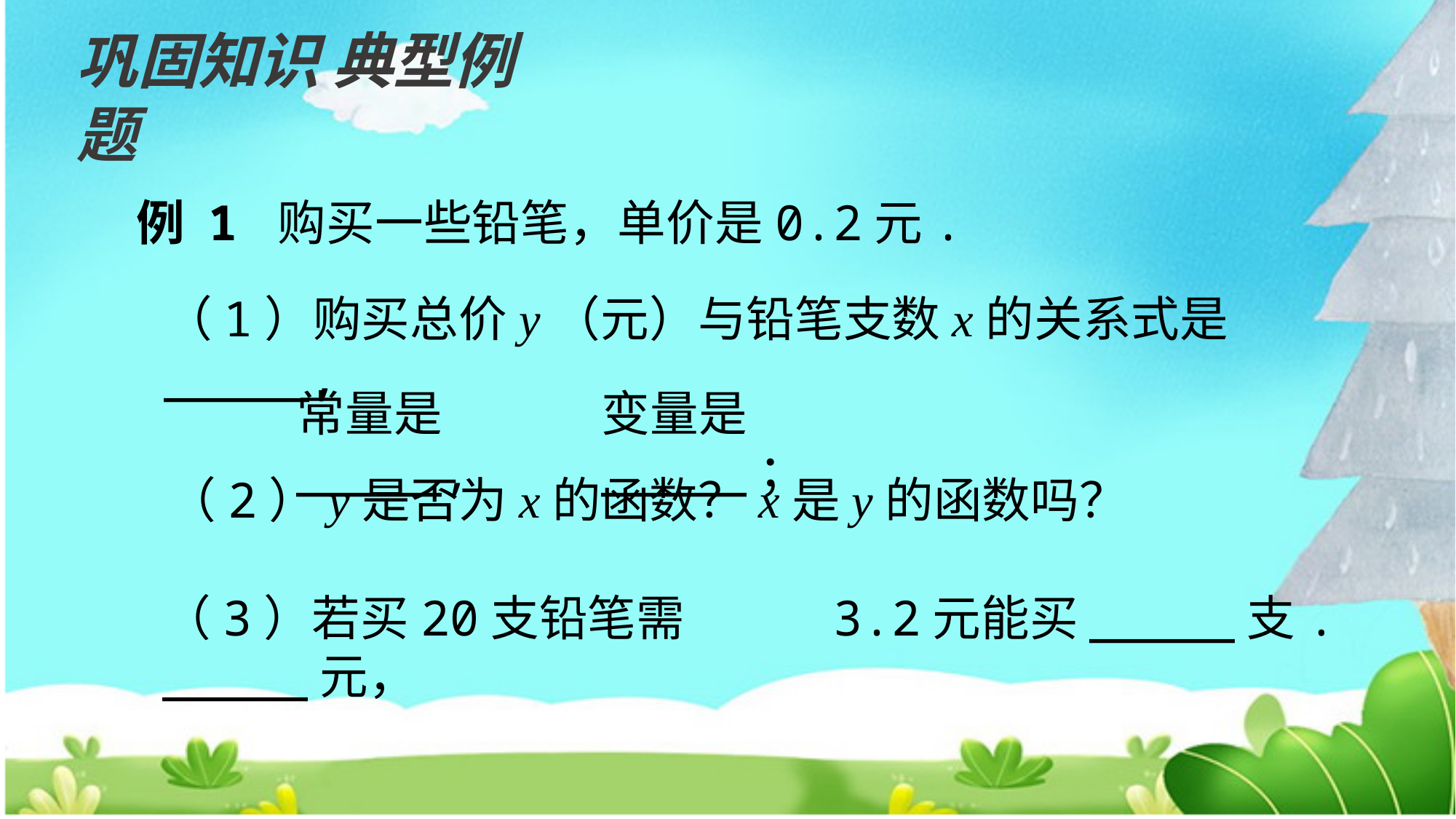

巩固知识 典型例题
例 1 购买一些铅笔，单价是0.2元.
（1）购买总价y（元）与铅笔支数x的关系式是_____,
常量是_____,
变量是_____；
（2）y是否为x的函数？x是y的函数吗？
（3）若买20支铅笔需_____元，
3.2元能买_____支.